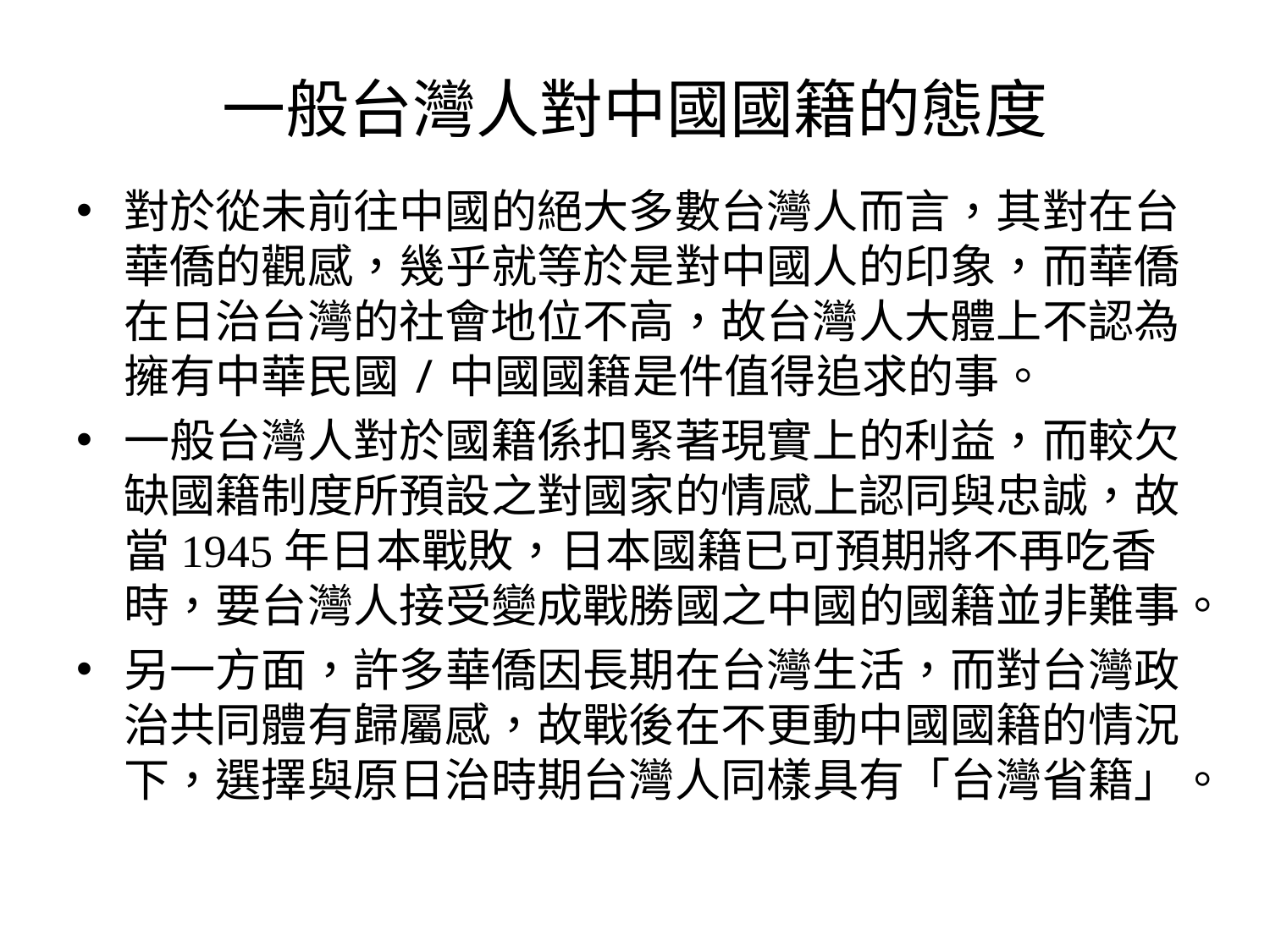

# 一般台灣人對中國國籍的態度
對於從未前往中國的絕大多數台灣人而言，其對在台華僑的觀感，幾乎就等於是對中國人的印象，而華僑在日治台灣的社會地位不高，故台灣人大體上不認為擁有中華民國/中國國籍是件值得追求的事。
一般台灣人對於國籍係扣緊著現實上的利益，而較欠缺國籍制度所預設之對國家的情感上認同與忠誠，故當1945年日本戰敗，日本國籍已可預期將不再吃香時，要台灣人接受變成戰勝國之中國的國籍並非難事。
另一方面，許多華僑因長期在台灣生活，而對台灣政治共同體有歸屬感，故戰後在不更動中國國籍的情況下，選擇與原日治時期台灣人同樣具有「台灣省籍」。